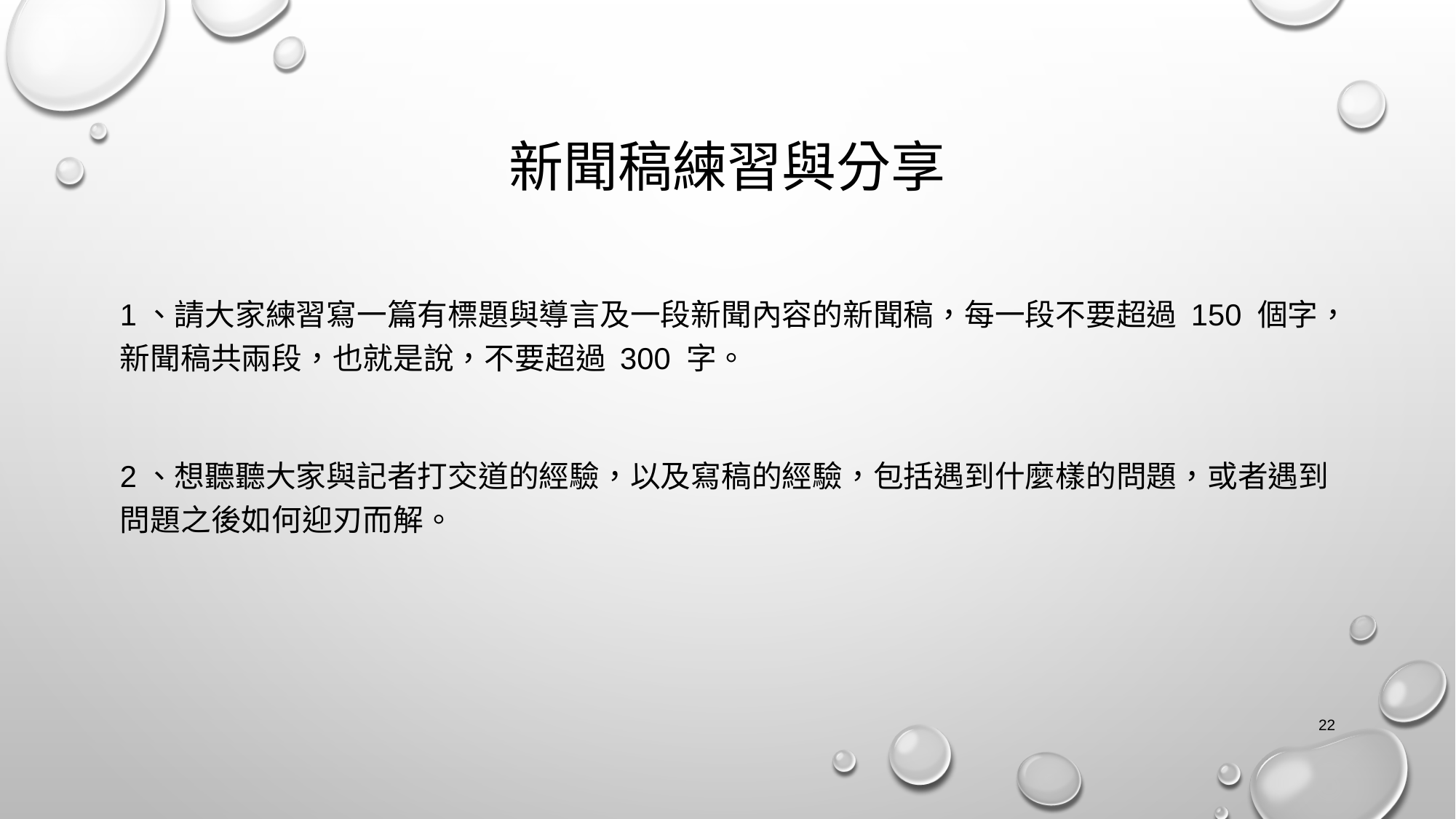

# 新聞稿練習與分享
1、請大家練習寫一篇有標題與導言及一段新聞內容的新聞稿，每一段不要超過 150 個字，新聞稿共兩段，也就是說，不要超過 300 字。

2、想聽聽大家與記者打交道的經驗，以及寫稿的經驗，包括遇到什麼樣的問題，或者遇到問題之後如何迎刃而解。

22